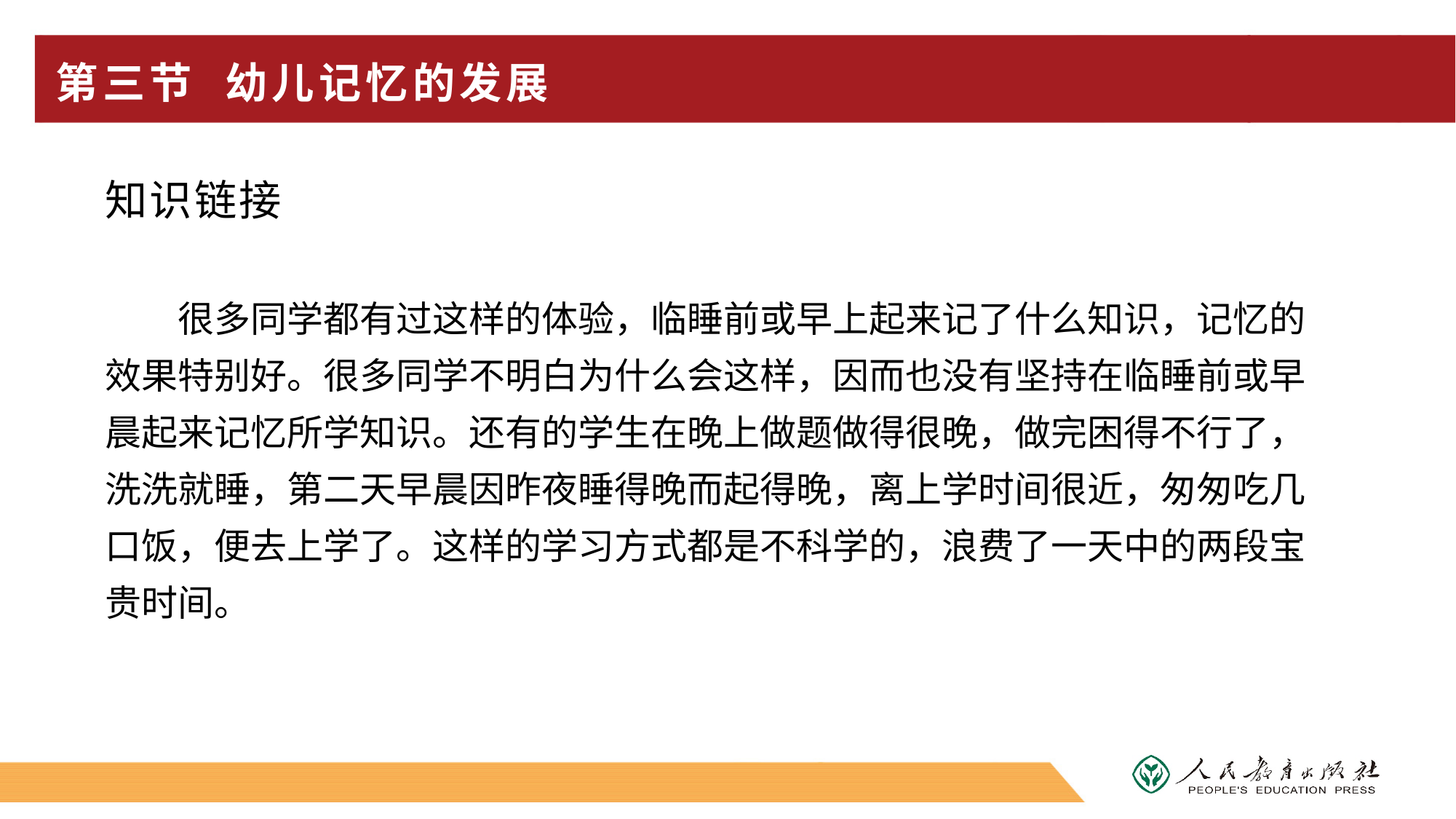

# 第三节  幼儿记忆的发展
知识链接
很多同学都有过这样的体验，临睡前或早上起来记了什么知识，记忆的效果特别好。很多同学不明白为什么会这样，因而也没有坚持在临睡前或早晨起来记忆所学知识。还有的学生在晚上做题做得很晚，做完困得不行了，洗洗就睡，第二天早晨因昨夜睡得晚而起得晚，离上学时间很近，匆匆吃几口饭，便去上学了。这样的学习方式都是不科学的，浪费了一天中的两段宝贵时间。